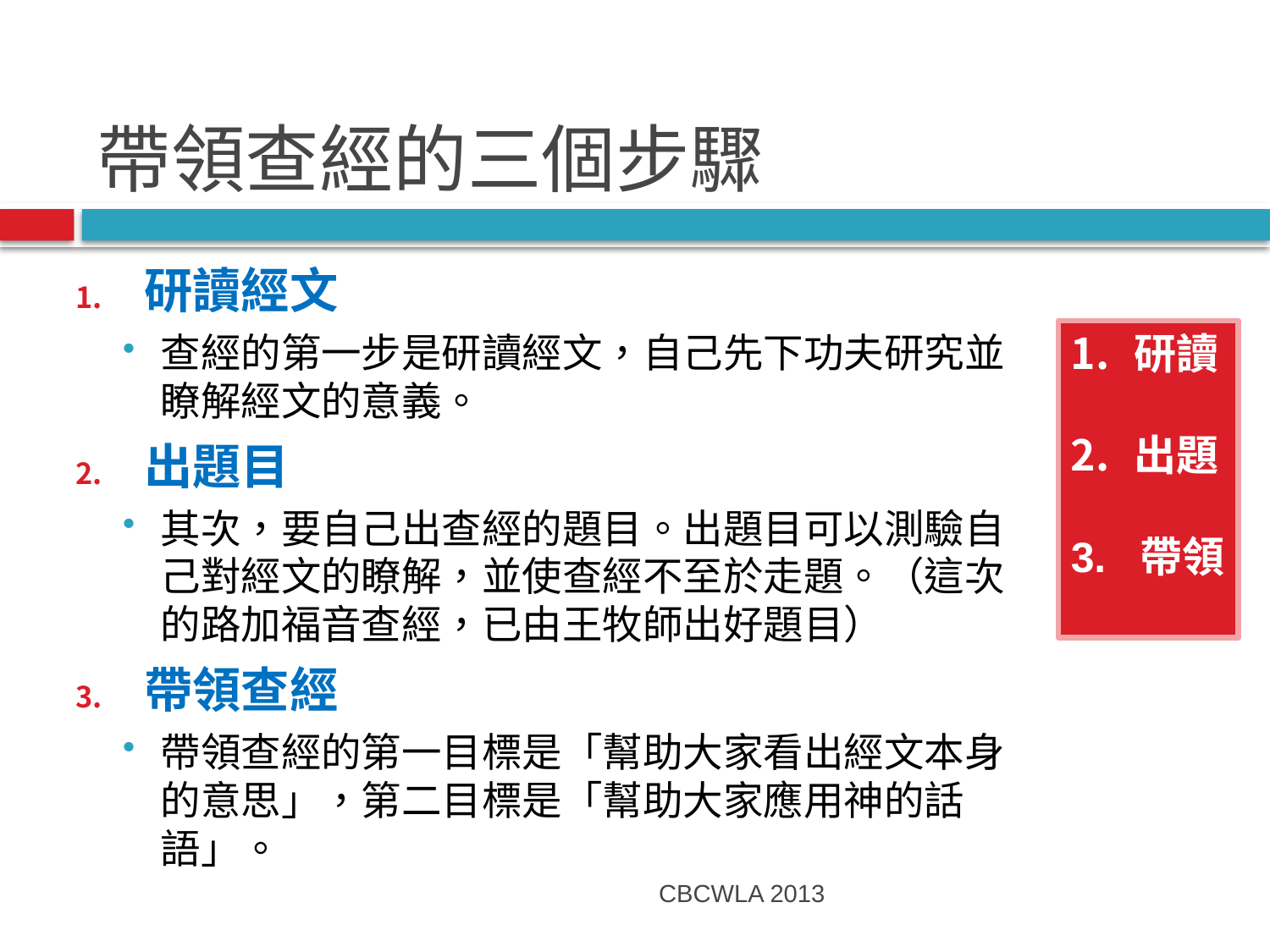

# 帶領查經的三個步驟
研讀經文
查經的第一步是研讀經文，自己先下功夫研究並瞭解經文的意義。
出題目
其次，要自己出查經的題目。出題目可以測驗自己對經文的瞭解，並使查經不至於走題。（這次的路加福音查經，已由王牧師出好題目）
帶領查經
帶領查經的第一目標是「幫助大家看出經文本身的意思」，第二目標是「幫助大家應用神的話語」。
研讀

出題

3.  帶領

CBCWLA 2013